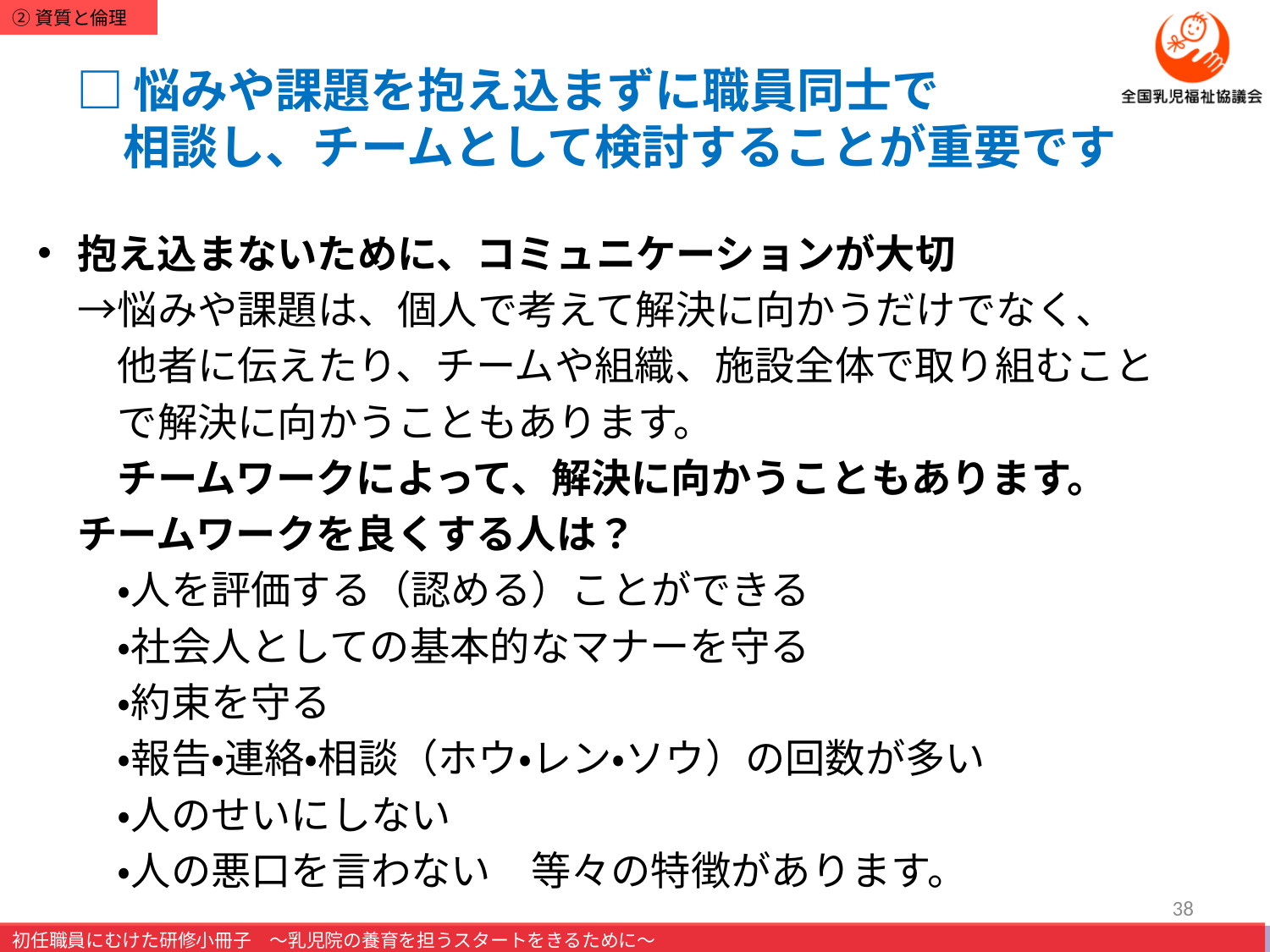

# □悩みや課題を抱え込まずに職員同士で 　相談し、チームとして検討することが重要です
抱え込まないために、コミュニケーションが大切
　→悩みや課題は、個人で考えて解決に向かうだけでなく、
　　他者に伝えたり、チームや組織、施設全体で取り組むこと
　　で解決に向かうこともあります。
　　チームワークによって、解決に向かうこともあります。
　チームワークを良くする人は？
　　・人を評価する（認める）ことができる
　　・社会人としての基本的なマナーを守る
　　・約束を守る
　　・報告・連絡・相談（ホウ・レン・ソウ）の回数が多い
　　・人のせいにしない
　　・人の悪口を言わない　等々の特徴があります。
38